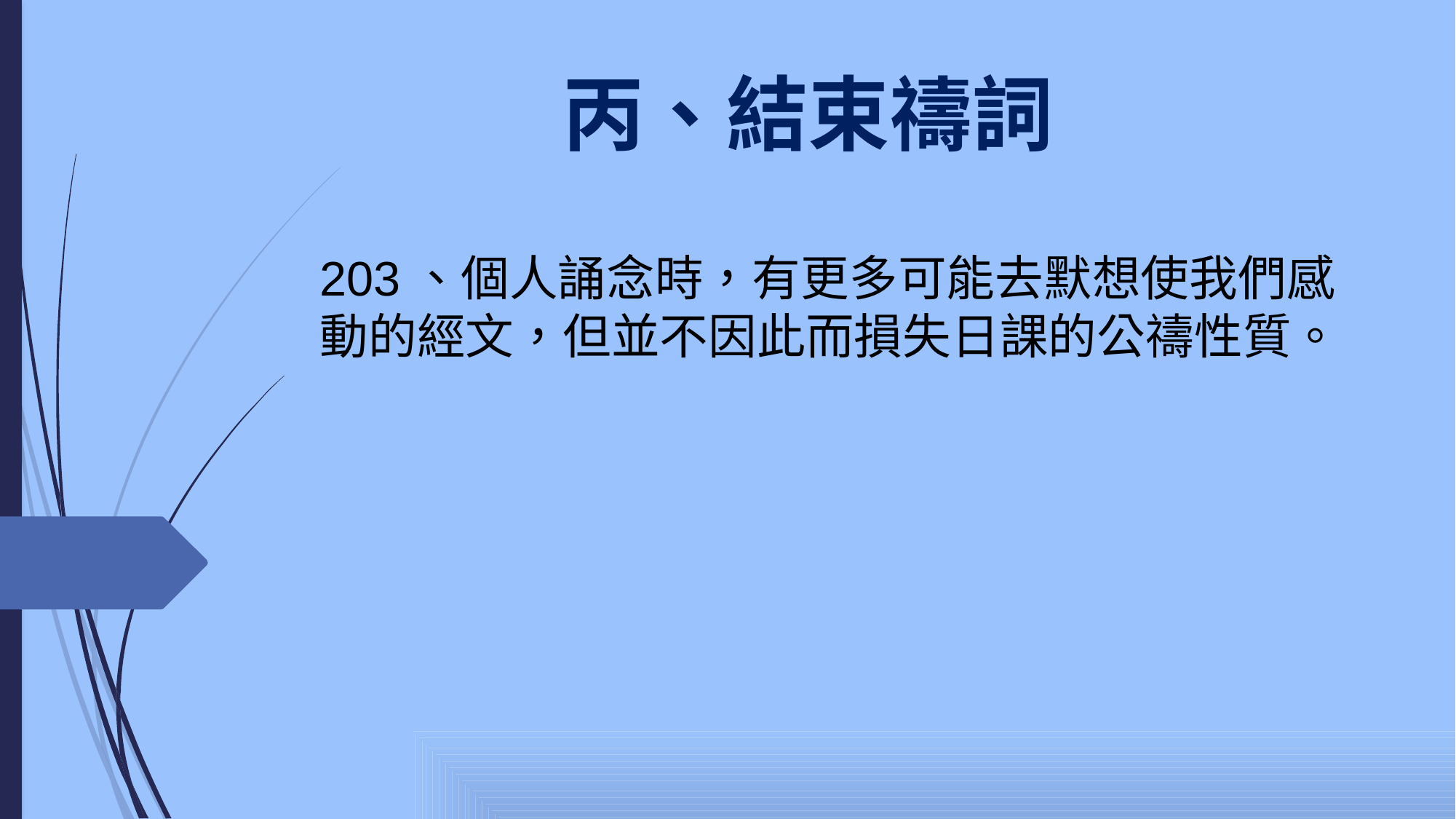

# 丙、結束禱詞
203、個人誦念時，有更多可能去默想使我們感動的經文，但並不因此而損失日課的公禱性質。